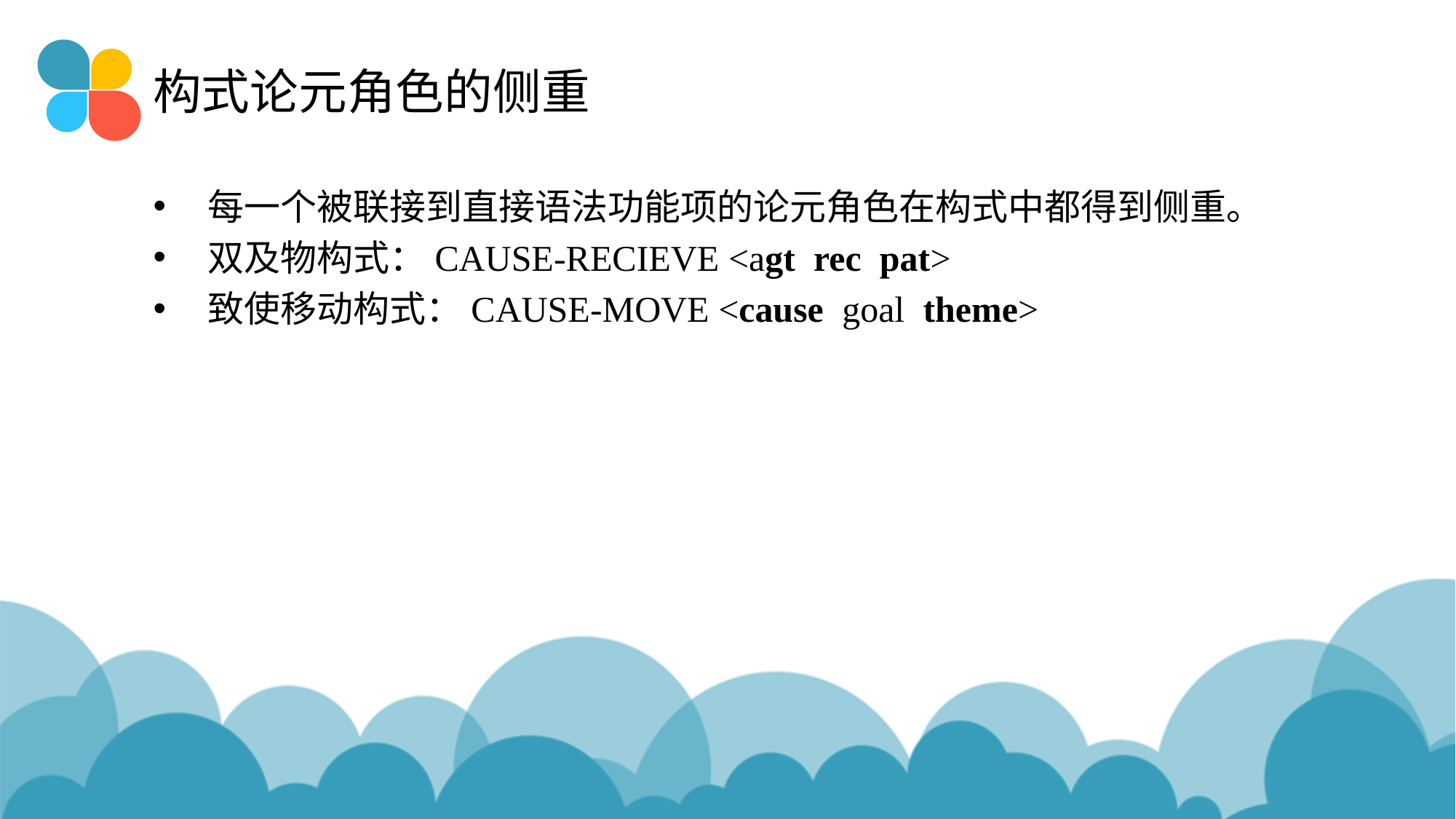

# 构式论元角色的侧重
每一个被联接到直接语法功能项的论元角色在构式中都得到侧重。
双及物构式：CAUSE-RECIEVE <agt  rec  pat>
致使移动构式：CAUSE-MOVE <cause  goal  theme>